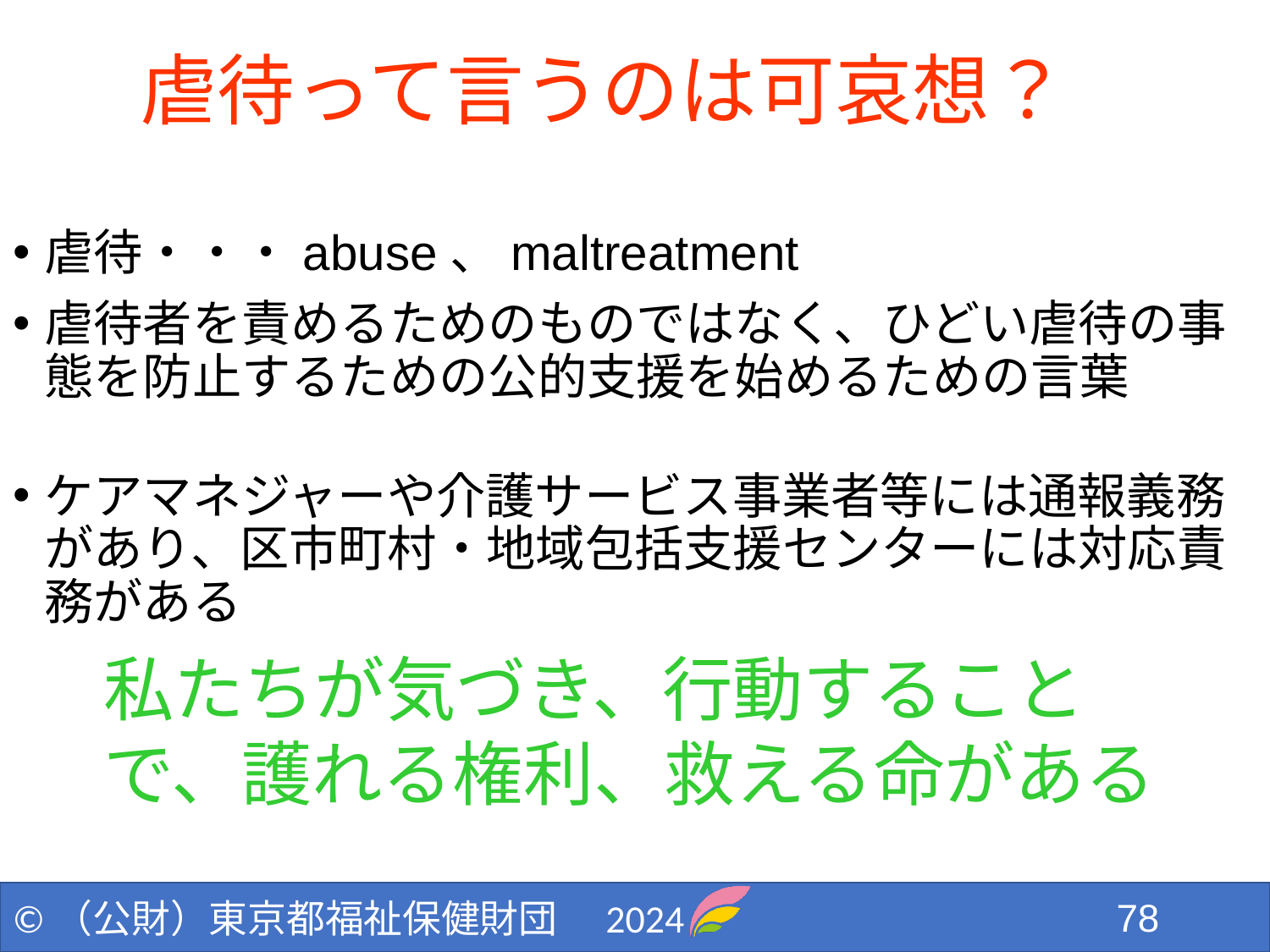

虐待って言うのは可哀想？
虐待・・・abuse、maltreatment
虐待者を責めるためのものではなく、ひどい虐待の事態を防止するための公的支援を始めるための言葉

ケアマネジャーや介護サービス事業者等には通報義務があり、区市町村・地域包括支援センターには対応責務がある
私たちが気づき、行動することで、護れる権利、救える命がある